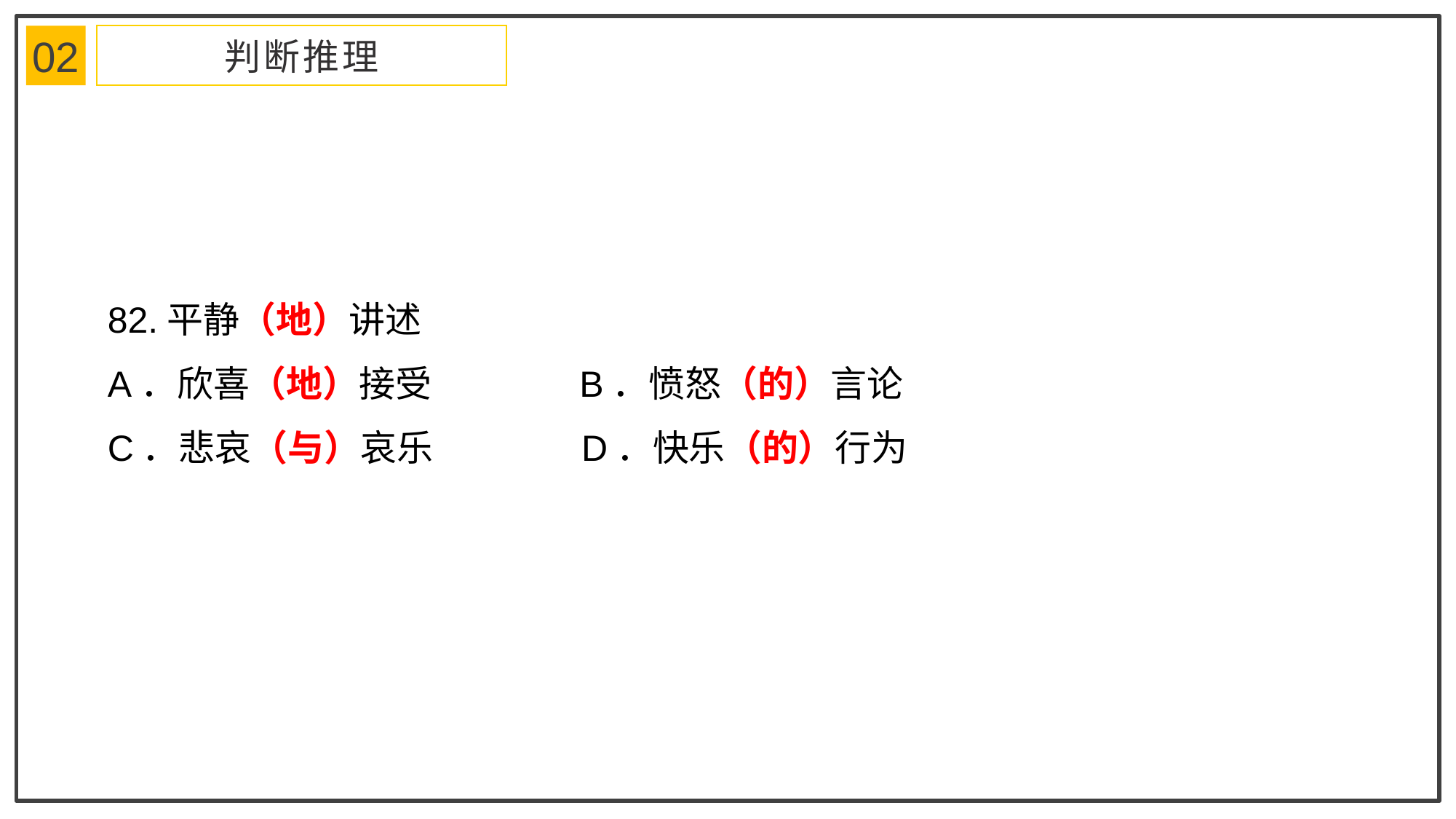

02
判断推理
82.平静（地）讲述
A．欣喜（地）接受                 B．愤怒（的）言论
C．悲哀（与）哀乐                 D．快乐（的）行为